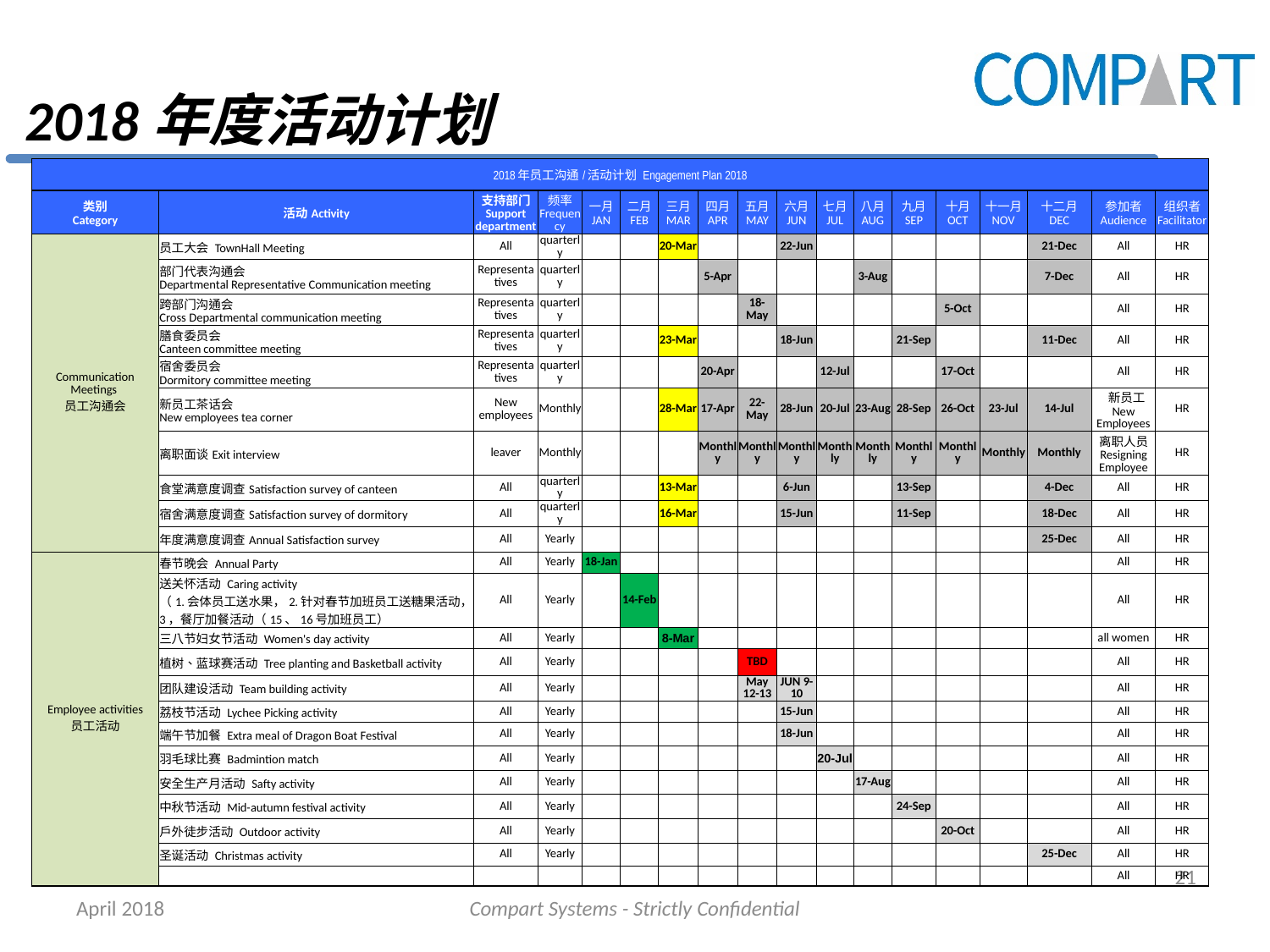

# 2018年度活动计划
| 2018年员工沟通/活动计划 Engagement Plan 2018 |  |  |  |  |  |  |  |  |  |  |  |  |  |  |  |  |  |
| --- | --- | --- | --- | --- | --- | --- | --- | --- | --- | --- | --- | --- | --- | --- | --- | --- | --- |
| 类别 Category | 活动Activity | 支持部门 Support department | 频率 Frequency | 一月 JAN | 二月 FEB | 三月 MAR | 四月 APR | 五月 MAY | 六月 JUN | 七月 JUL | 八月 AUG | 九月 SEP | 十月 OCT | 十一月 NOV | 十二月 DEC | 参加者 Audience | 组织者 Facilitator |
| Communication Meetings 员工沟通会 | 员工大会 TownHall Meeting | All | quarterly |  |  | 20-Mar |  |  | 22-Jun |  |  |  |  |  | 21-Dec | All | HR |
|  | 部门代表沟通会 Departmental Representative Communication meeting | Representatives | quarterly |  |  |  | 5-Apr |  |  |  | 3-Aug |  |  |  | 7-Dec | All | HR |
|  | 跨部门沟通会 Cross Departmental communication meeting | Representatives | quarterly |  |  |  |  | 18-May |  |  |  |  | 5-Oct |  |  | All | HR |
|  | 膳食委员会 Canteen committee meeting | Representatives | quarterly |  |  | 23-Mar |  |  | 18-Jun |  |  | 21-Sep |  |  | 11-Dec | All | HR |
|  | 宿舍委员会 Dormitory committee meeting | Representatives | quarterly |  |  |  | 20-Apr |  |  | 12-Jul |  |  | 17-Oct |  |  | All | HR |
|  | 新员工茶话会 New employees tea corner | New employees | Monthly |  |  | 28-Mar | 17-Apr | 22-May | 28-Jun | 20-Jul | 23-Aug | 28-Sep | 26-Oct | 23-Jul | 14-Jul | 新员工 New Employees | HR |
|  | 离职面谈Exit interview | leaver | Monthly |  |  |  | Monthly | Monthly | Monthly | Monthly | Monthly | Monthly | Monthly | Monthly | Monthly | 离职人员 Resigning Employee | HR |
|  | 食堂满意度调查Satisfaction survey of canteen | All | quarterly |  |  | 13-Mar |  |  | 6-Jun |  |  | 13-Sep |  |  | 4-Dec | All | HR |
|  | 宿舍满意度调查Satisfaction survey of dormitory | All | quarterly |  |  | 16-Mar |  |  | 15-Jun |  |  | 11-Sep |  |  | 18-Dec | All | HR |
|  | 年度满意度调查Annual Satisfaction survey | All | Yearly |  |  |  |  |  |  |  |  |  |  |  | 25-Dec | All | HR |
| Employee activities 员工活动 | 春节晚会 Annual Party | All | Yearly | 18-Jan |  |  |  |  |  |  |  |  |  |  |  | All | HR |
|  | 送关怀活动 Caring activity （1.会体员工送水果，2.针对春节加班员工送糖果活动，3，餐厅加餐活动（15、16号加班员工） | All | Yearly |  | 14-Feb |  |  |  |  |  |  |  |  |  |  | All | HR |
|  | 三八节妇女节活动 Women's day activity | All | Yearly |  |  | 8-Mar |  |  |  |  |  |  |  |  |  | all women | HR |
|  | 植树、蓝球赛活动 Tree planting and Basketball activity | All | Yearly |  |  |  |  | TBD |  |  |  |  |  |  |  | All | HR |
|  | 团队建设活动 Team building activity | All | Yearly |  |  |  |  | May 12-13 | JUN 9-10 |  |  |  |  |  |  | All | HR |
|  | 荔枝节活动 Lychee Picking activity | All | Yearly |  |  |  |  |  | 15-Jun |  |  |  |  |  |  | All | HR |
|  | 端午节加餐 Extra meal of Dragon Boat Festival | All | Yearly |  |  |  |  |  | 18-Jun |  |  |  |  |  |  | All | HR |
|  | 羽毛球比赛 Badmintion match | All | Yearly |  |  |  |  |  |  | 20-Jul |  |  |  |  |  | All | HR |
|  | 安全生产月活动 Safty activity | All | Yearly |  |  |  |  |  |  |  | 17-Aug |  |  |  |  | All | HR |
|  | 中秋节活动 Mid-autumn festival activity | All | Yearly |  |  |  |  |  |  |  |  | 24-Sep |  |  |  | All | HR |
|  | 户外徒步活动 Outdoor activity | All | Yearly |  |  |  |  |  |  |  |  |  | 20-Oct |  |  | All | HR |
|  | 圣诞活动 Christmas activity | All | Yearly |  |  |  |  |  |  |  |  |  |  |  | 25-Dec | All | HR |
|  |  |  |  |  |  |  |  |  |  |  |  |  |  |  |  | All | HR |
21
April 2018
Compart Systems - Strictly Confidential